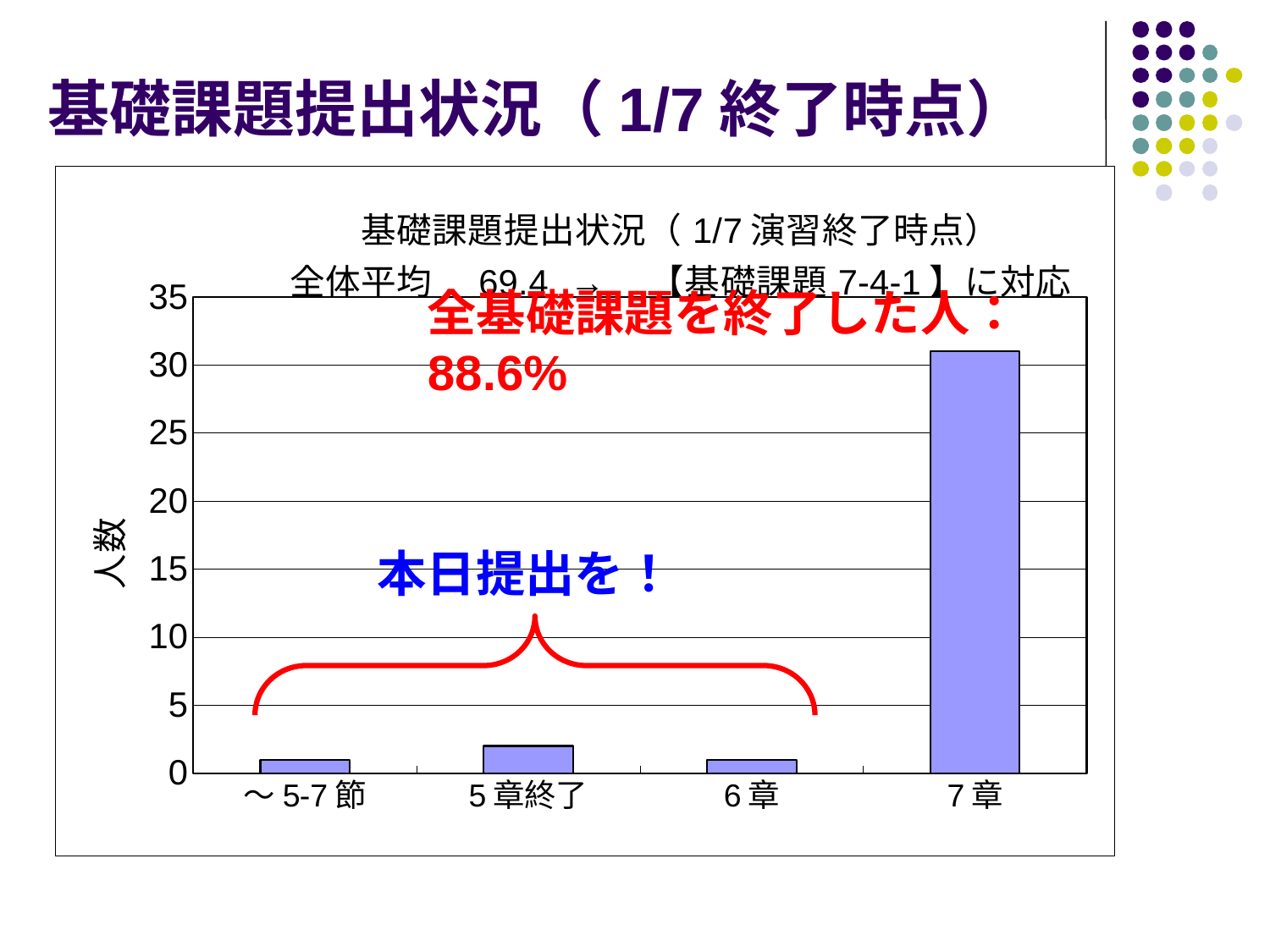

# 基礎課題提出状況（1/7終了時点）

### Chart: 基礎課題提出状況（1/7演習終了時点）
全体平均　69.4  →　【基礎課題7-4-1】に対応

| Category |  |
|---|---|
| ～5-7節 | 1.0 |
| 5章終了 | 2.0 |
| 6章 | 1.0 |
| 7章 | 31.0 |
全基礎課題を終了した人：88.6%

本日提出を！